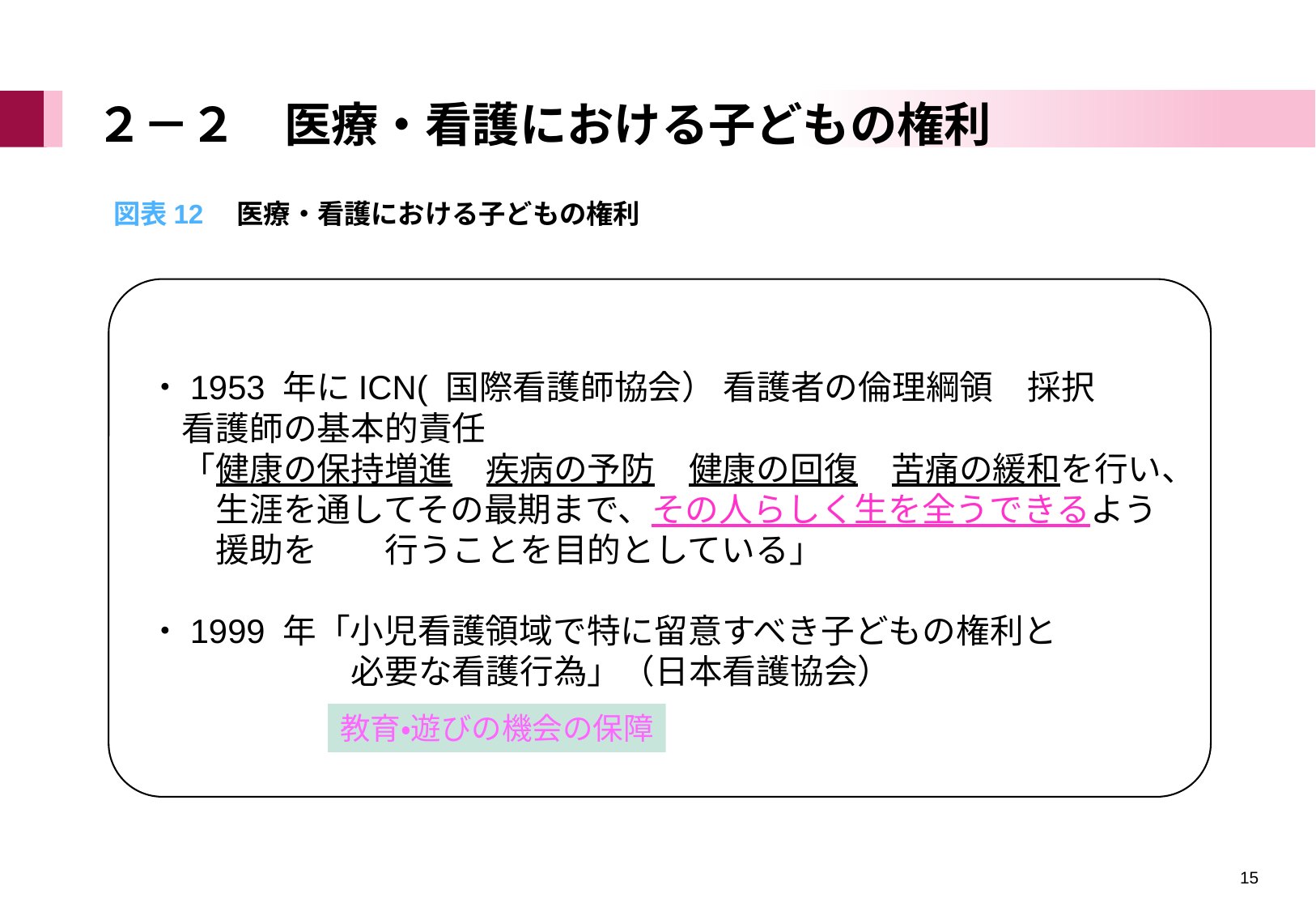

# ２－２　医療・看護における子どもの権利
図表12　医療・看護における子どもの権利
・1953 年にICN( 国際看護師協会） 看護者の倫理綱領　採択
　看護師の基本的責任
　「健康の保持増進　疾病の予防　健康の回復　苦痛の緩和を行い、
　　生涯を通してその最期まで、その人らしく生を全うできるよう
　　援助を　　行うことを目的としている」

・1999 年「小児看護領域で特に留意すべき子どもの権利と
　　　　　　必要な看護行為」（日本看護協会）
教育・遊びの機会の保障
15